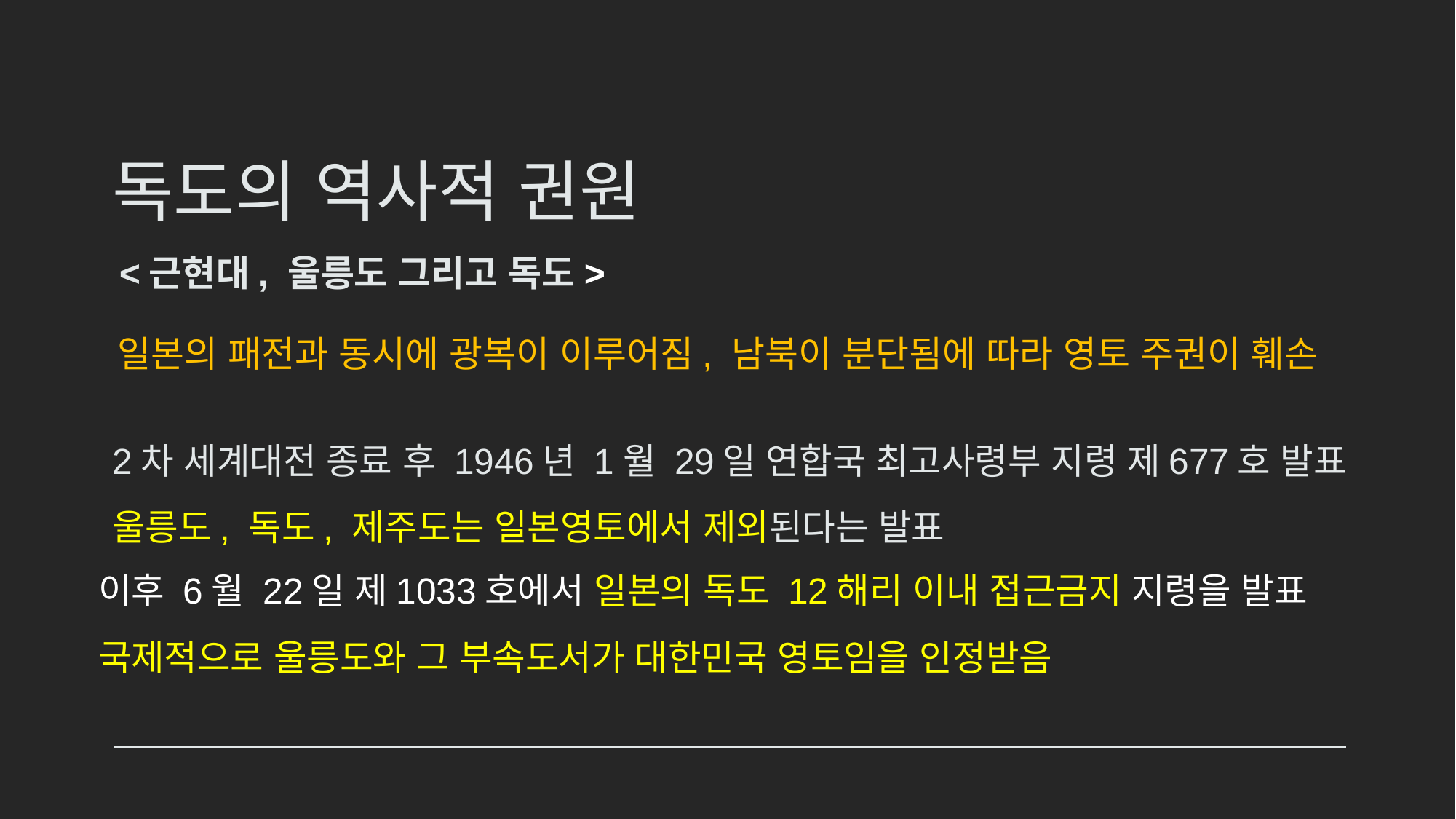

# 독도의 역사적 권원
<근현대, 울릉도 그리고 독도>
일본의 패전과 동시에 광복이 이루어짐, 남북이 분단됨에 따라 영토 주권이 훼손

2차 세계대전 종료 후 1946년 1월 29일 연합국 최고사령부 지령 제677호 발표
울릉도, 독도, 제주도는 일본영토에서 제외된다는 발표
이후 6월 22일 제1033호에서 일본의 독도 12해리 이내 접근금지 지령을 발표
국제적으로 울릉도와 그 부속도서가 대한민국 영토임을 인정받음